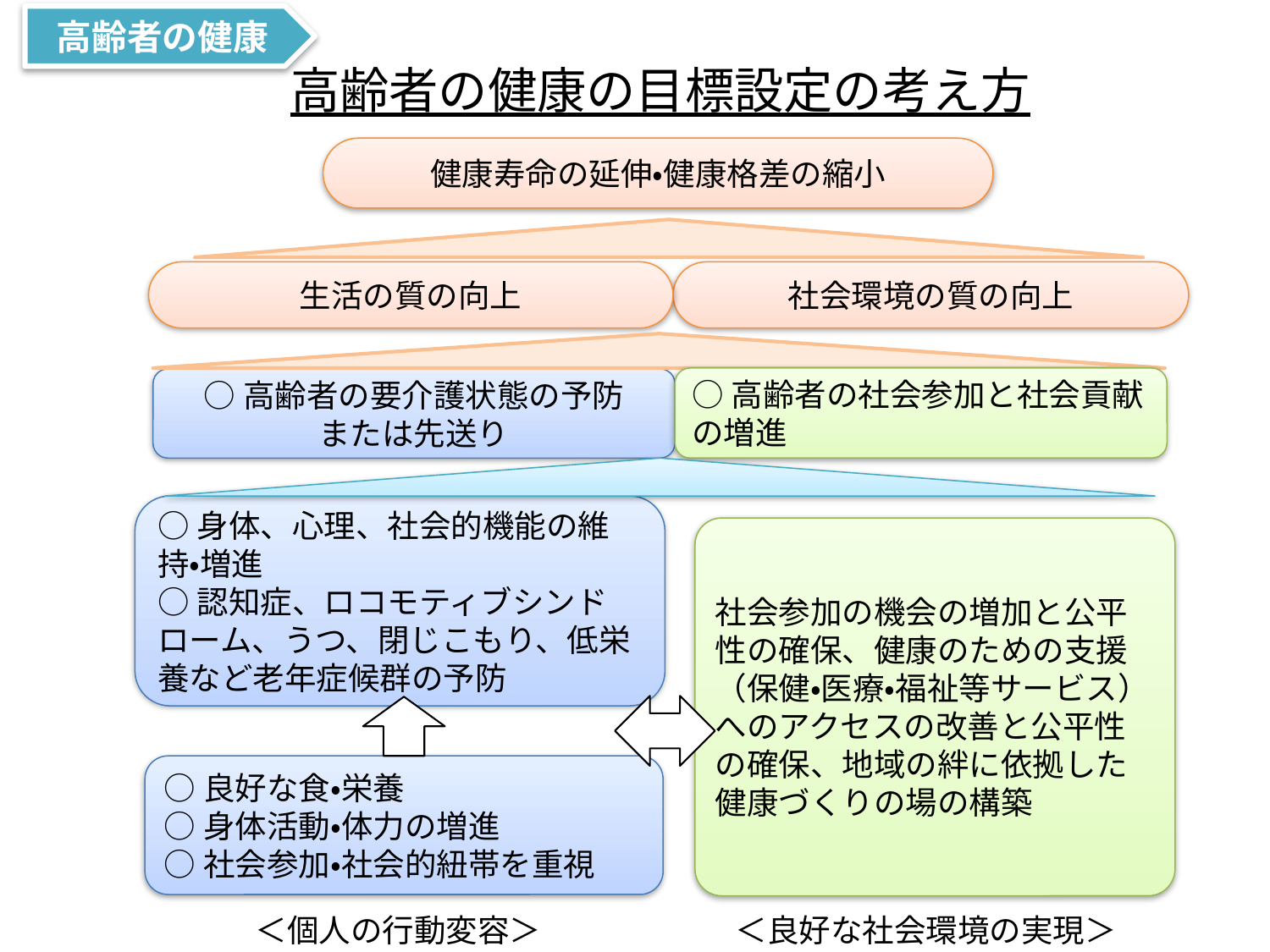

高齢者の健康
高齢者の健康の目標設定の考え方
健康寿命の延伸・健康格差の縮小

生活の質の向上
社会環境の質の向上

○高齢者の社会参加と社会貢献の増進
○高齢者の要介護状態の予防
または先送り

○身体、心理、社会的機能の維持・増進
○認知症、ロコモティブシンドローム、うつ、閉じこもり、低栄養など老年症候群の予防

社会参加の機会の増加と公平性の確保、健康のための支援（保健・医療・福祉等サービス）へのアクセスの改善と公平性の確保、地域の絆に依拠した健康づくりの場の構築

○良好な食・栄養
○身体活動・体力の増進
○社会参加・社会的紐帯を重視
＜個人の行動変容＞
＜良好な社会環境の実現＞